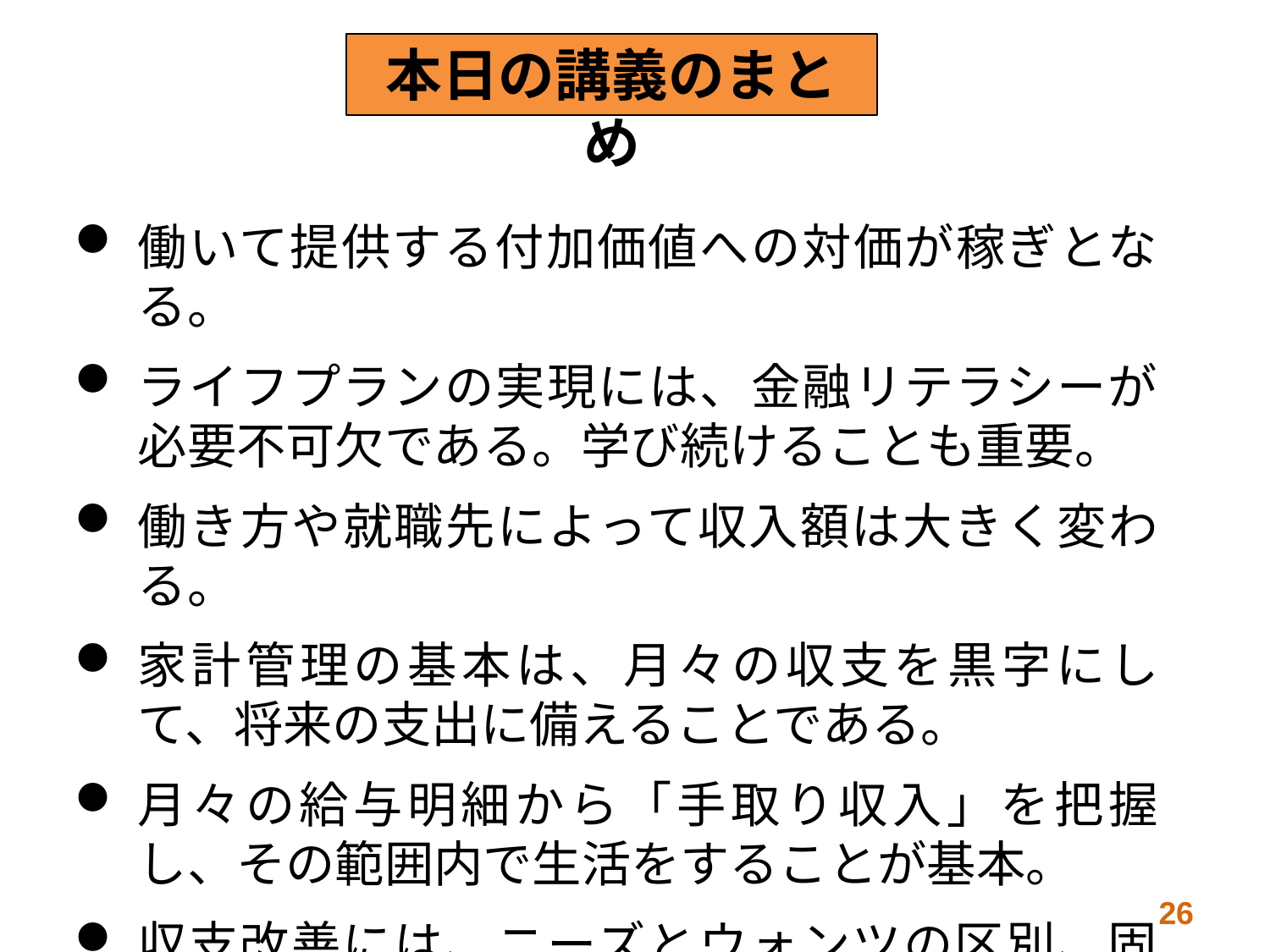

本日の講義のまとめ

働いて提供する付加価値への対価が稼ぎとなる。
ライフプランの実現には、金融リテラシーが必要不可欠である。学び続けることも重要。
働き方や就職先によって収入額は大きく変わる。
家計管理の基本は、月々の収支を黒字にして、将来の支出に備えることである。
月々の給与明細から「手取り収入」を把握し、その範囲内で生活をすることが基本。
収支改善には、ニーズとウォンツの区別、固定費の削減、天引き貯蓄などが効果的。

26